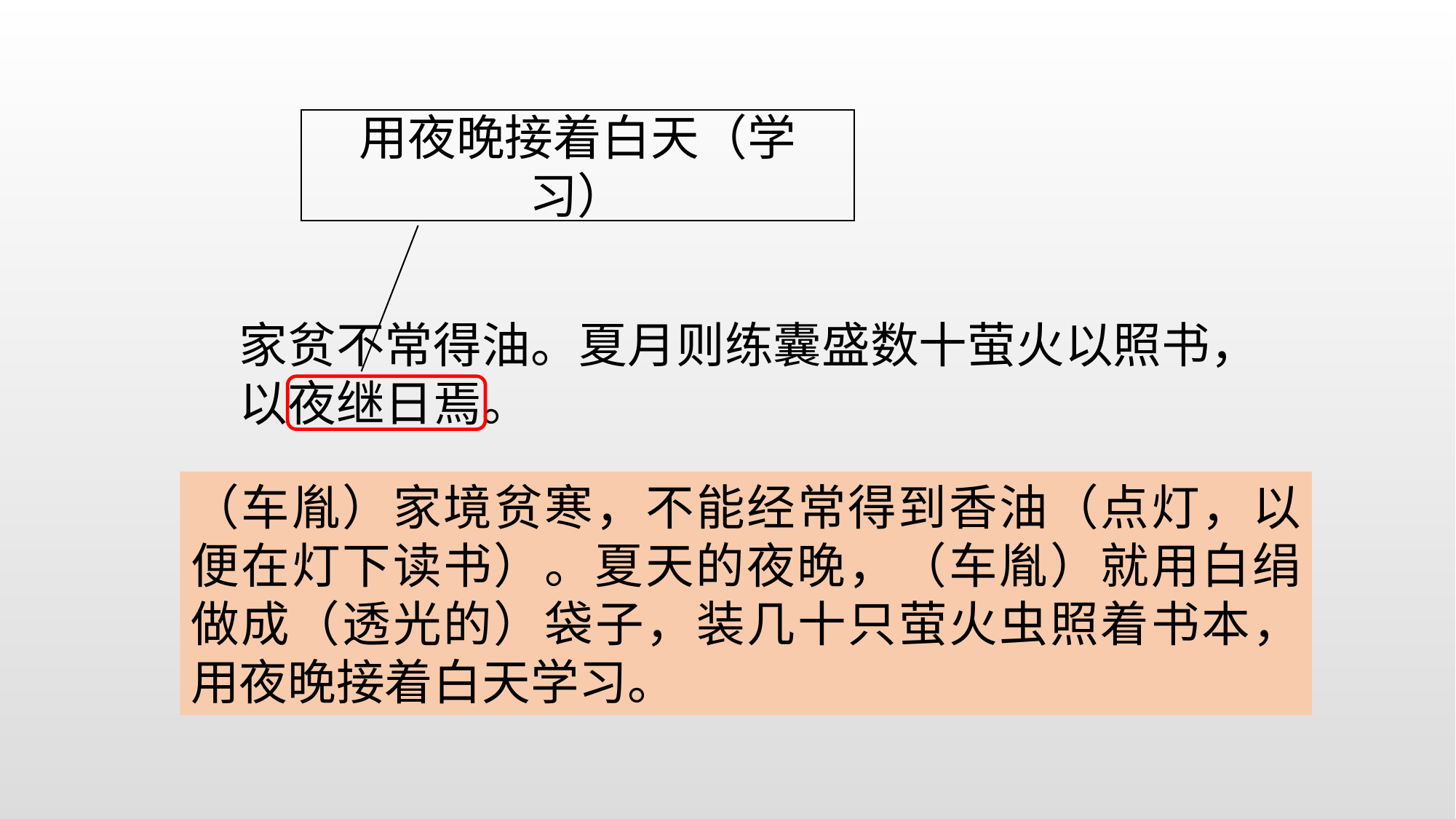

用夜晚接着白天（学习）
家贫不常得油。夏月则练囊盛数十萤火以照书，以夜继日焉。

（车胤）家境贫寒，不能经常得到香油（点灯，以便在灯下读书）。夏天的夜晚，（车胤）就用白绢做成（透光的）袋子，装几十只萤火虫照着书本，用夜晚接着白天学习。